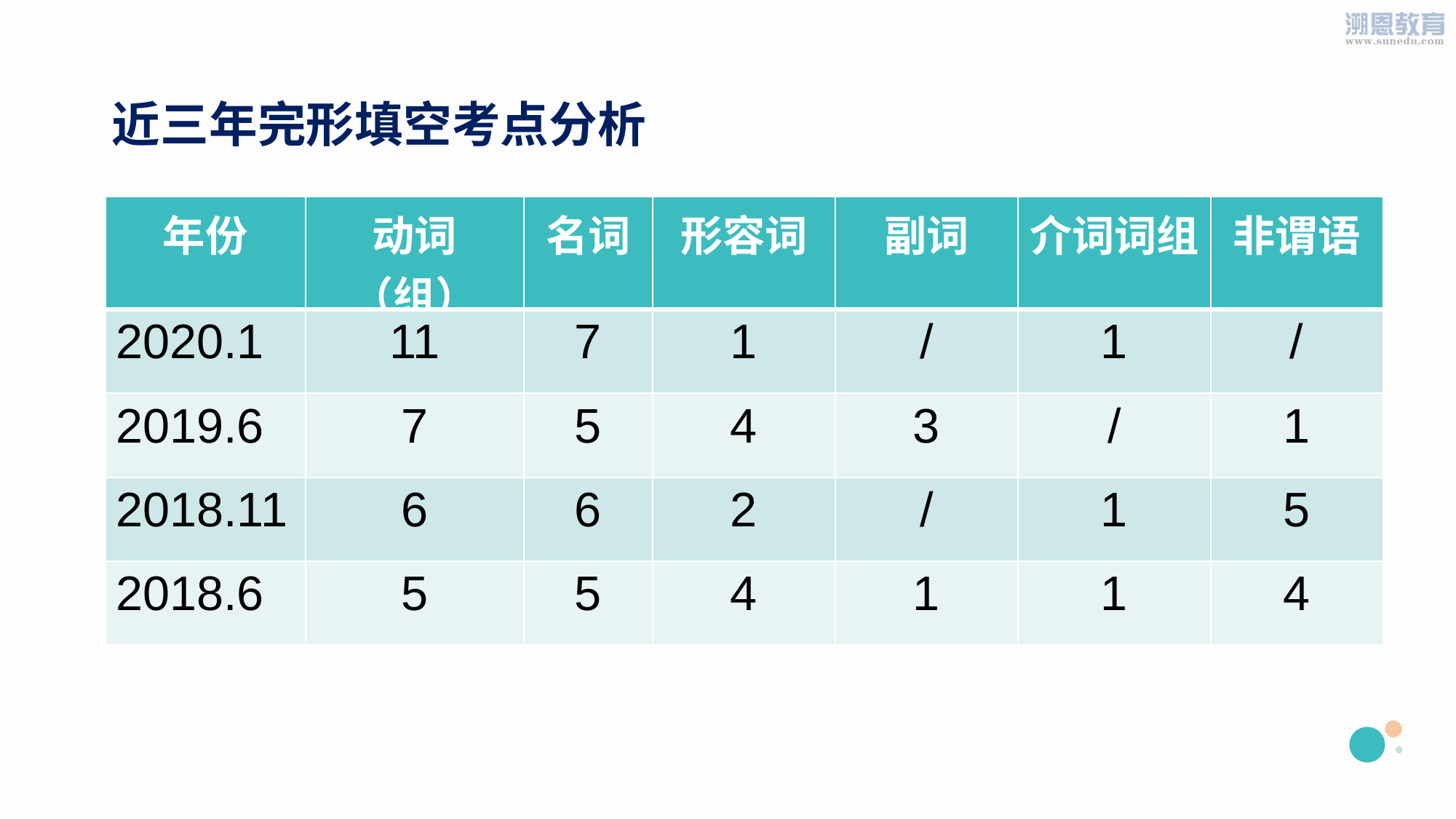

近三年完形填空考点分析
| 年份 | 动词（组） | 名词 | 形容词 | 副词 | 介词词组 | 非谓语 |
| --- | --- | --- | --- | --- | --- | --- |
| 2020.1 | 11 | 7 | 1 | / | 1 | / |
| 2019.6 | 7 | 5 | 4 | 3 | / | 1 |
| 2018.11 | 6 | 6 | 2 | / | 1 | 5 |
| 2018.6 | 5 | 5 | 4 | 1 | 1 | 4 |

PPT模板下载：www.1ppt.com/moban/     行业PPT模板：www.1ppt.com/hangye/
节日PPT模板：www.1ppt.com/jieri/           PPT素材下载：www.1ppt.com/sucai/
PPT背景图片：www.1ppt.com/beijing/      PPT图表下载：www.1ppt.com/tubiao/
优秀PPT下载：www.1ppt.com/xiazai/        PPT教程： www.1ppt.com/powerpoint/
Word教程： www.1ppt.com/word/              Excel教程：www.1ppt.com/excel/
资料下载：www.1ppt.com/ziliao/                PPT课件下载：www.1ppt.com/kejian/
范文下载：www.1ppt.com/fanwen/             试卷下载：www.1ppt.com/shiti/
教案下载：www.1ppt.com/jiaoan/
字体下载：www.1ppt.com/ziti/